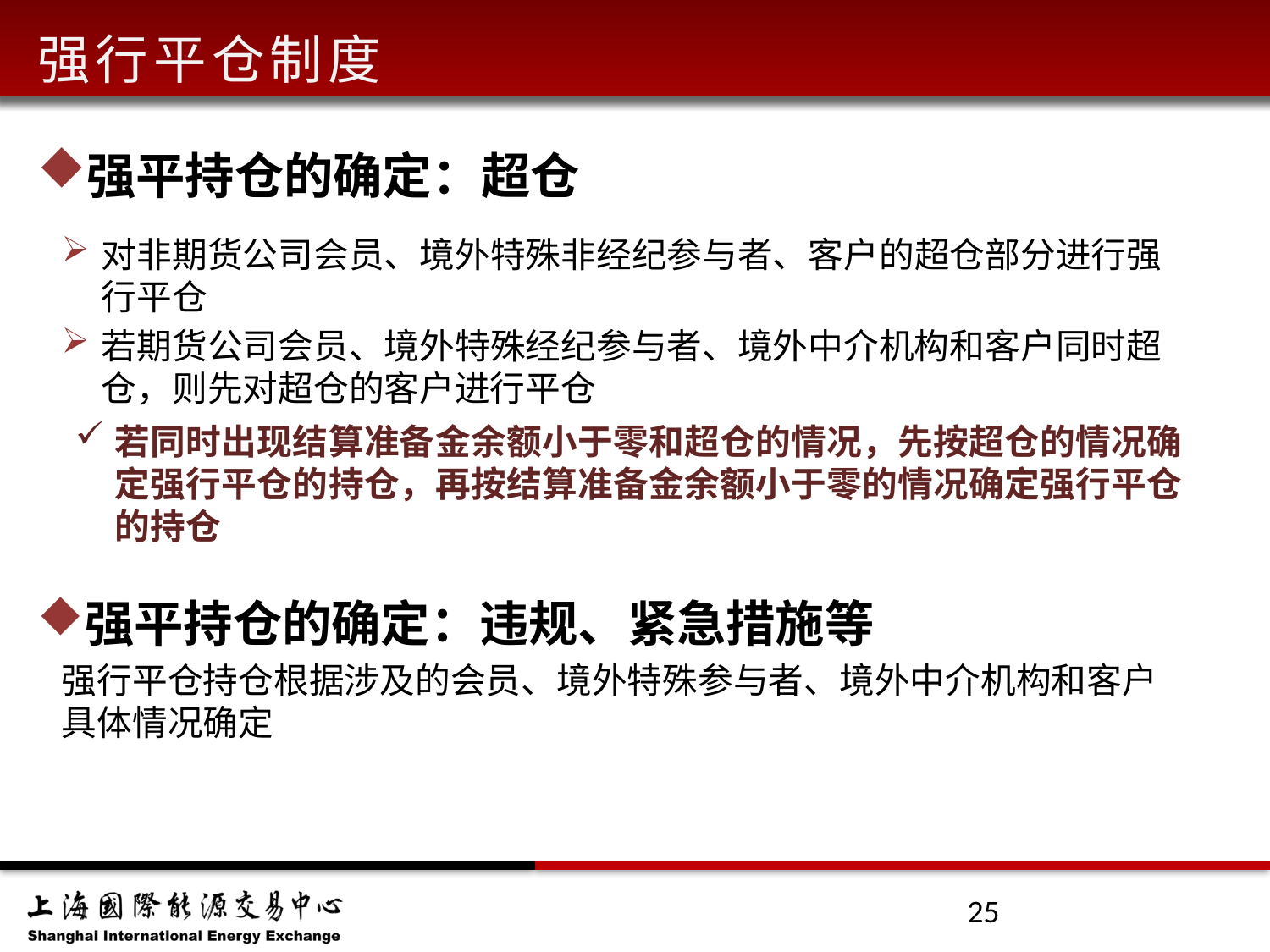

强行平仓制度
强平持仓的确定：超仓
对非期货公司会员、境外特殊非经纪参与者、客户的超仓部分进行强行平仓
若期货公司会员、境外特殊经纪参与者、境外中介机构和客户同时超仓，则先对超仓的客户进行平仓
若同时出现结算准备金余额小于零和超仓的情况，先按超仓的情况确定强行平仓的持仓，再按结算准备金余额小于零的情况确定强行平仓的持仓

强平持仓的确定：违规、紧急措施等
强行平仓持仓根据涉及的会员、境外特殊参与者、境外中介机构和客户具体情况确定

25